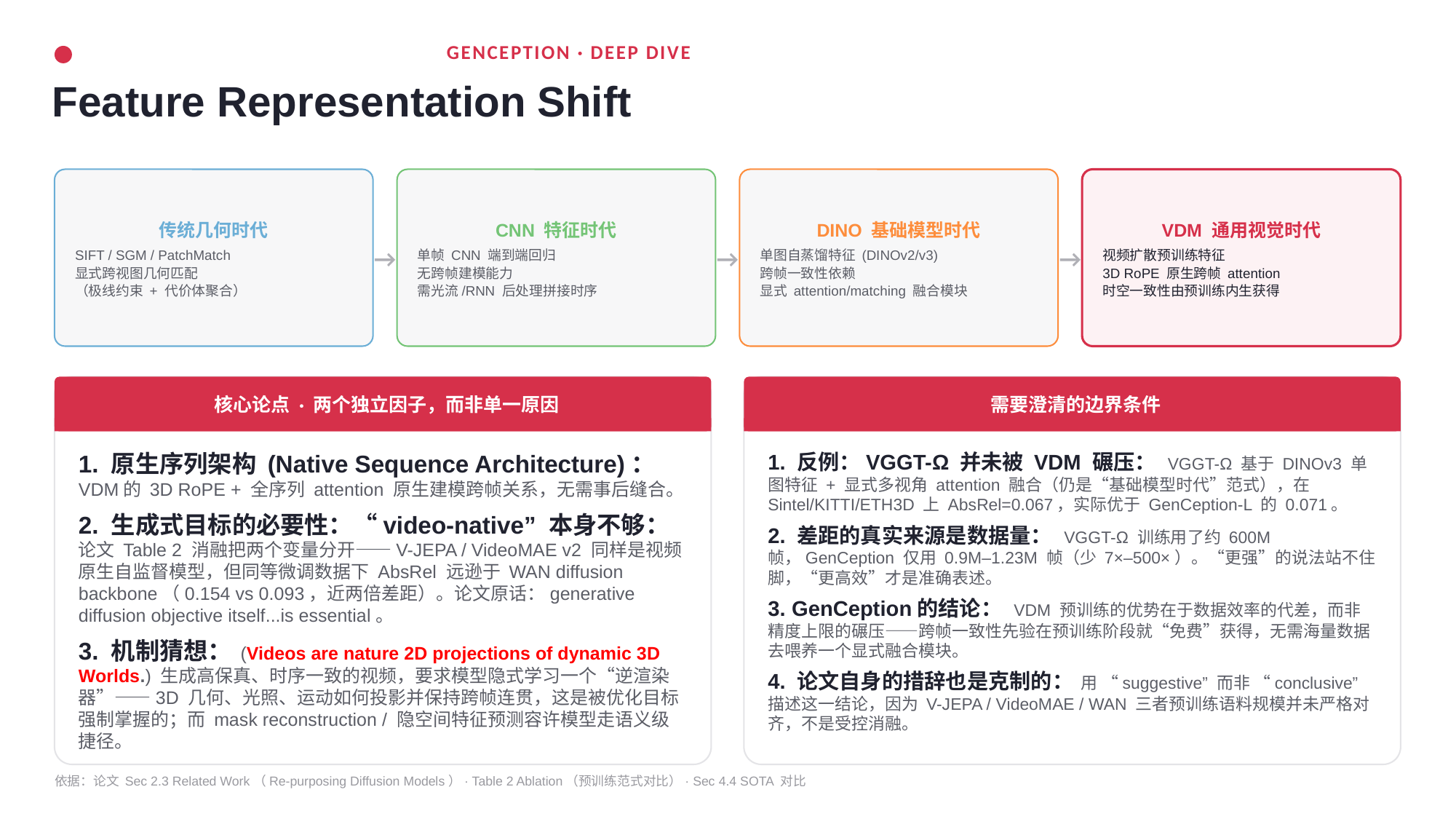

GENCEPTION · DEEP DIVE

Feature Representation Shift
传统几何时代
SIFT / SGM / PatchMatch
显式跨视图几何匹配
（极线约束 + 代价体聚合）
CNN 特征时代
单帧 CNN 端到端回归
无跨帧建模能力
需光流/RNN 后处理拼接时序
DINO 基础模型时代
单图自蒸馏特征 (DINOv2/v3)
跨帧一致性依赖
显式 attention/matching 融合模块
VDM 通用视觉时代
视频扩散预训练特征
3D RoPE 原生跨帧 attention
时空一致性由预训练内生获得
→
→
→

核心论点 · 两个独立因子，而非单一原因

需要澄清的边界条件

1. 原生序列架构 (Native Sequence Architecture)： VDM的 3D RoPE + 全序列 attention 原生建模跨帧关系，无需事后缝合。
2. 生成式目标的必要性：“video-native” 本身不够：  论文 Table 2 消融把两个变量分开——V-JEPA / VideoMAE v2 同样是视频原生自监督模型，但同等微调数据下 AbsRel 远逊于 WAN diffusion backbone（0.154 vs 0.093，近两倍差距）。论文原话：generative diffusion objective itself...is essential。
3. 机制猜想： (Videos are nature 2D projections of dynamic 3D Worlds.) 生成高保真、时序一致的视频，要求模型隐式学习一个“逆渲染器”——3D 几何、光照、运动如何投影并保持跨帧连贯，这是被优化目标强制掌握的；而 mask reconstruction / 隐空间特征预测容许模型走语义级捷径。
1. 反例：VGGT-Ω 并未被 VDM 碾压：  VGGT-Ω 基于 DINOv3 单图特征 + 显式多视角 attention 融合（仍是“基础模型时代”范式），在 Sintel/KITTI/ETH3D 上 AbsRel=0.067，实际优于 GenCeption-L 的 0.071。
2. 差距的真实来源是数据量：  VGGT-Ω 训练用了约 600M 帧，GenCeption 仅用 0.9M–1.23M 帧（少 7×–500×）。“更强”的说法站不住脚，“更高效”才是准确表述。
3. GenCeption的结论：  VDM 预训练的优势在于数据效率的代差，而非精度上限的碾压——跨帧一致性先验在预训练阶段就“免费”获得，无需海量数据去喂养一个显式融合模块。
4. 论文自身的措辞也是克制的：  用 “suggestive” 而非 “conclusive” 描述这一结论，因为 V-JEPA / VideoMAE / WAN 三者预训练语料规模并未严格对齐，不是受控消融。
依据：论文 Sec 2.3 Related Work（Re-purposing Diffusion Models）· Table 2 Ablation（预训练范式对比）· Sec 4.4 SOTA 对比